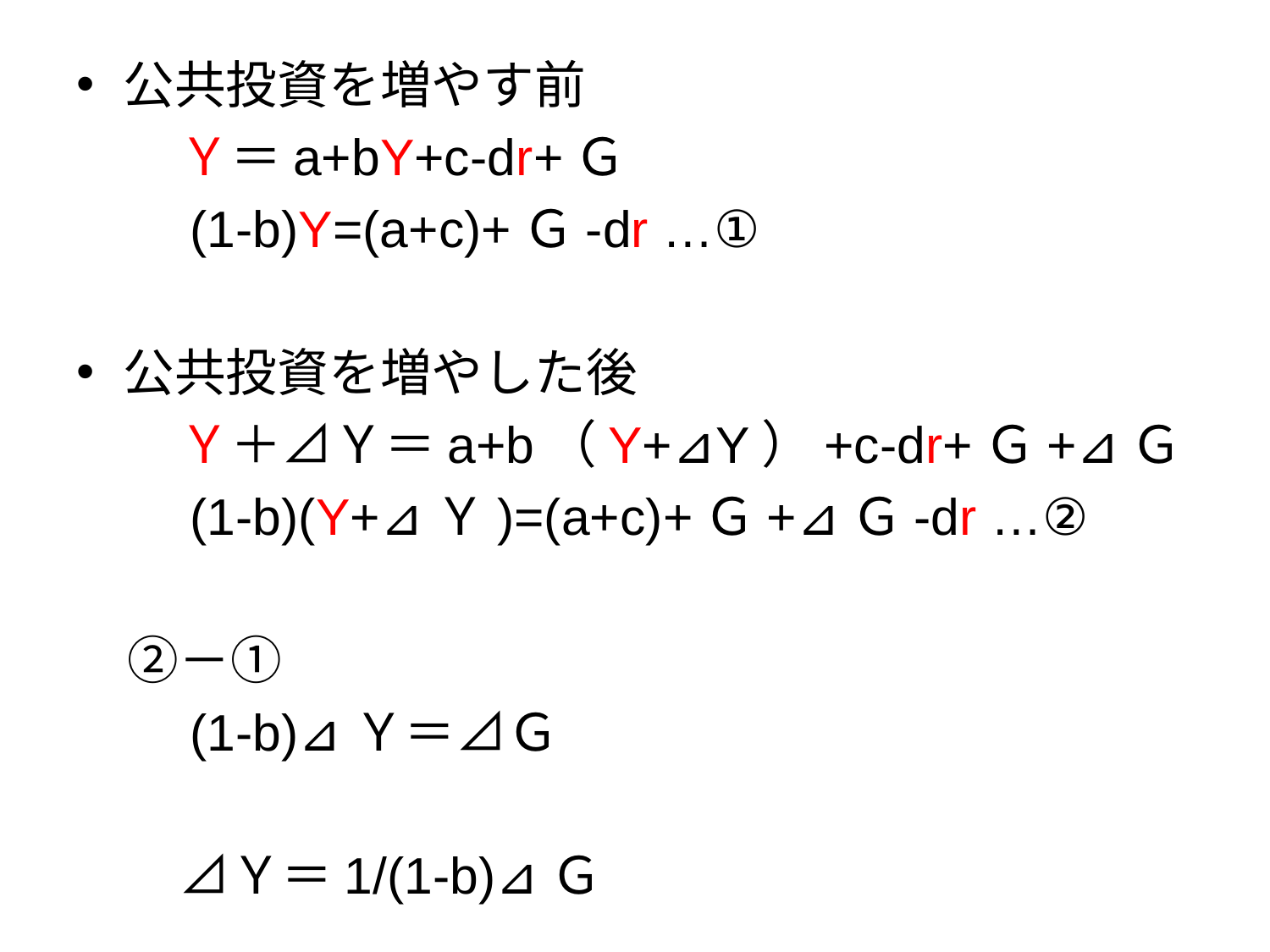

公共投資を増やす前
　　Ｙ＝a+bY+c-dr+Ｇ
　　(1-b)Y=(a+c)+Ｇ-dr …①

公共投資を増やした後
　　Ｙ＋⊿Ｙ＝a+b（Y+⊿Y）+c-dr+Ｇ+⊿Ｇ
　　(1-b)(Y+⊿Ｙ)=(a+c)+Ｇ+⊿Ｇ-dr …②

　②－①
　　(1-b)⊿Ｙ＝⊿Ｇ

　　⊿Ｙ＝1/(1-b)⊿Ｇ